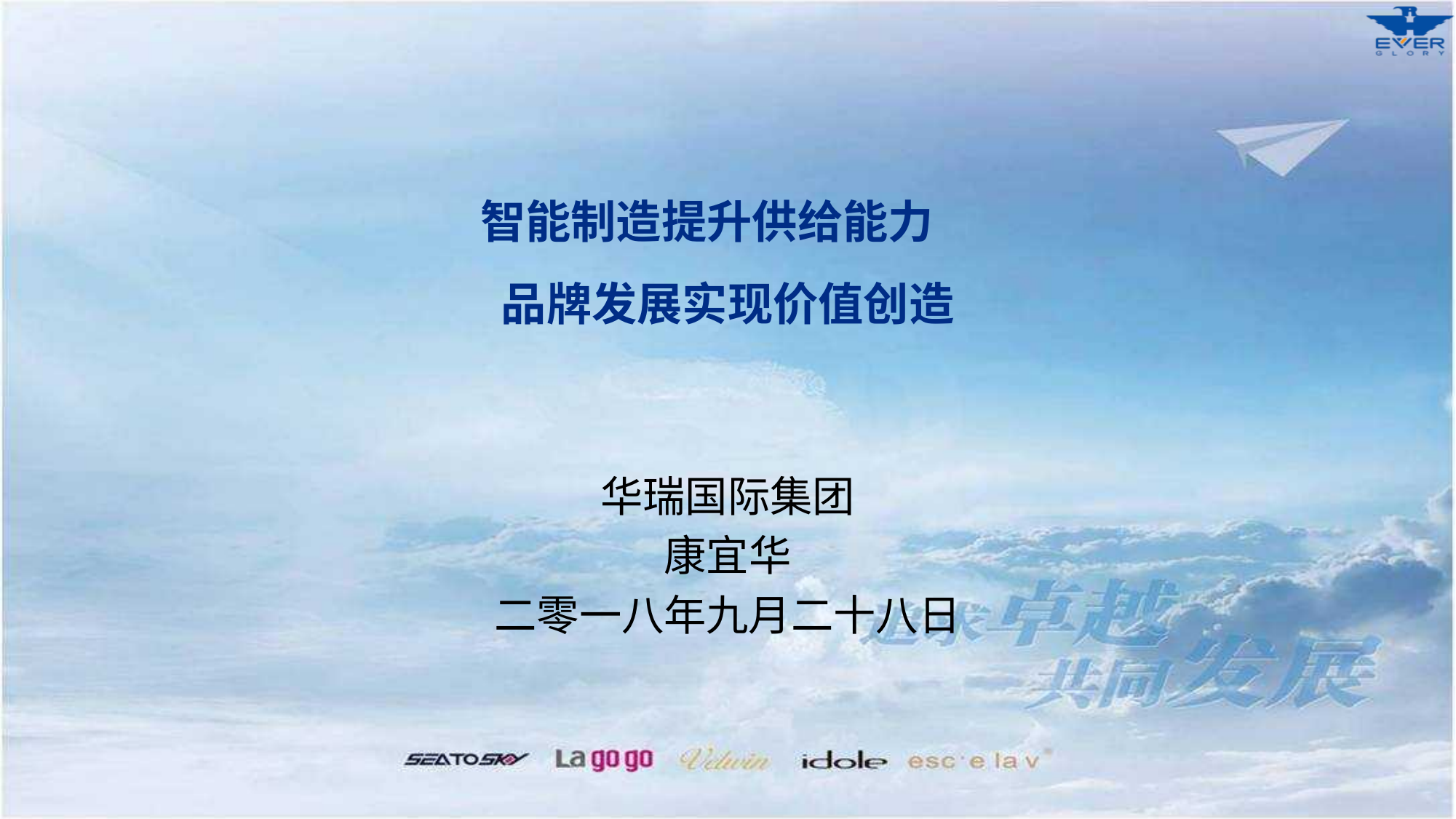

# 智能制造提升供给能力 品牌发展实现价值创造
华瑞国际集团
康宜华
二零一八年九月二十八日